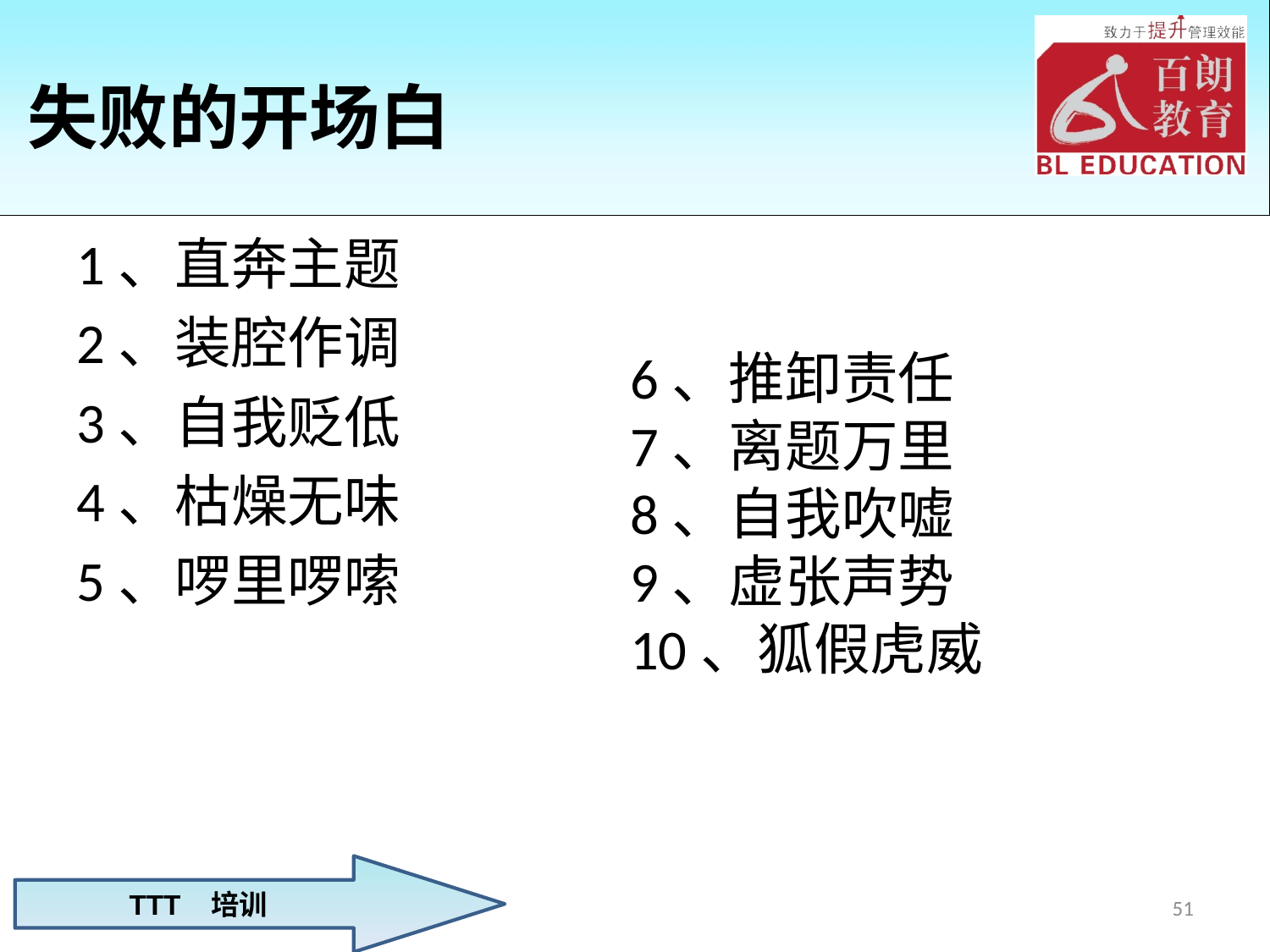

# 失败的开场白
1、直奔主题
2、装腔作调
3、自我贬低
4、枯燥无味
5、啰里啰嗦
6、推卸责任
7、离题万里
8、自我吹嘘
9、虚张声势
10、狐假虎威
51